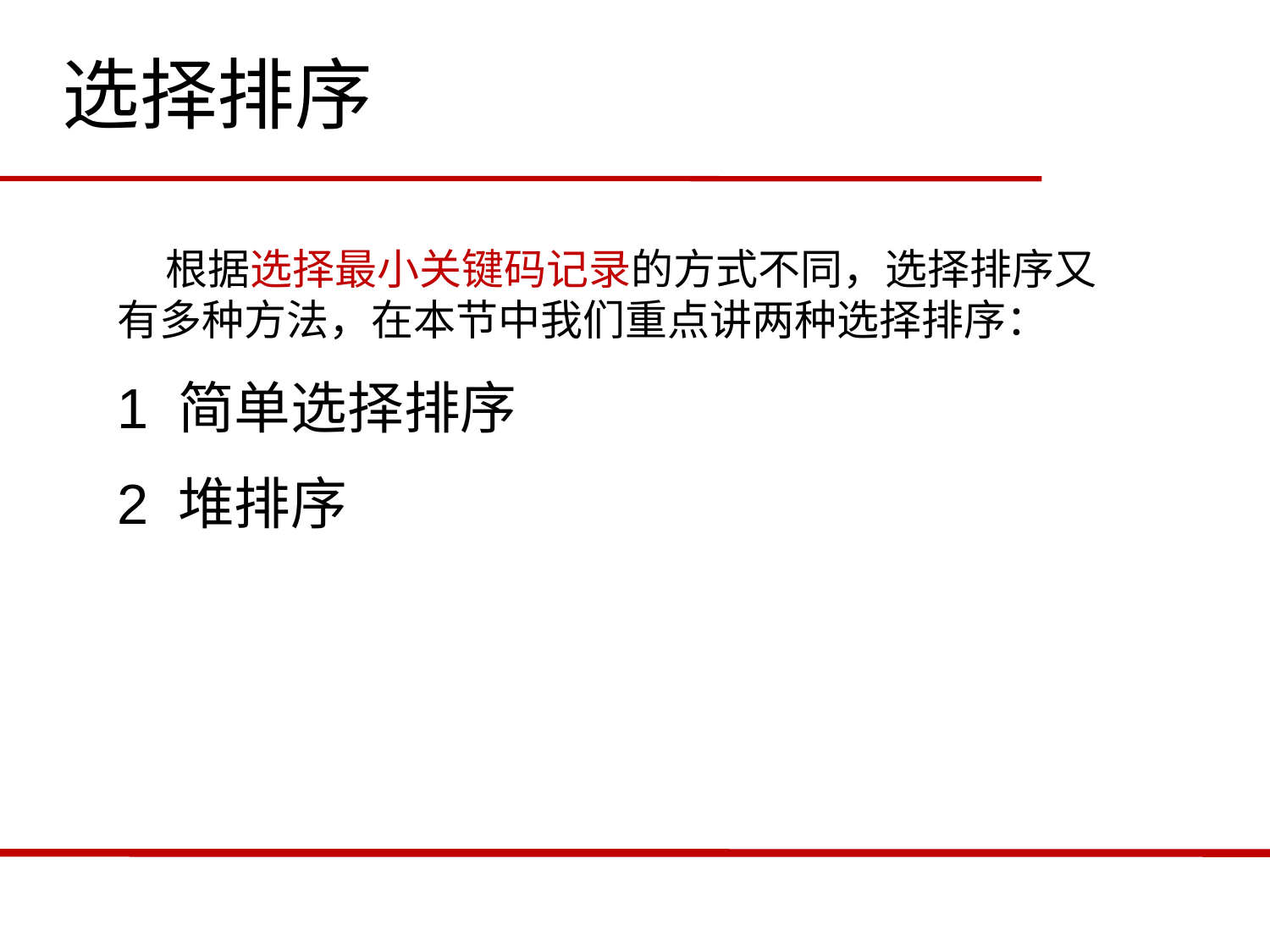

选择排序
    根据选择最小关键码记录的方式不同，选择排序又有多种方法，在本节中我们重点讲两种选择排序：
1 简单选择排序
2 堆排序